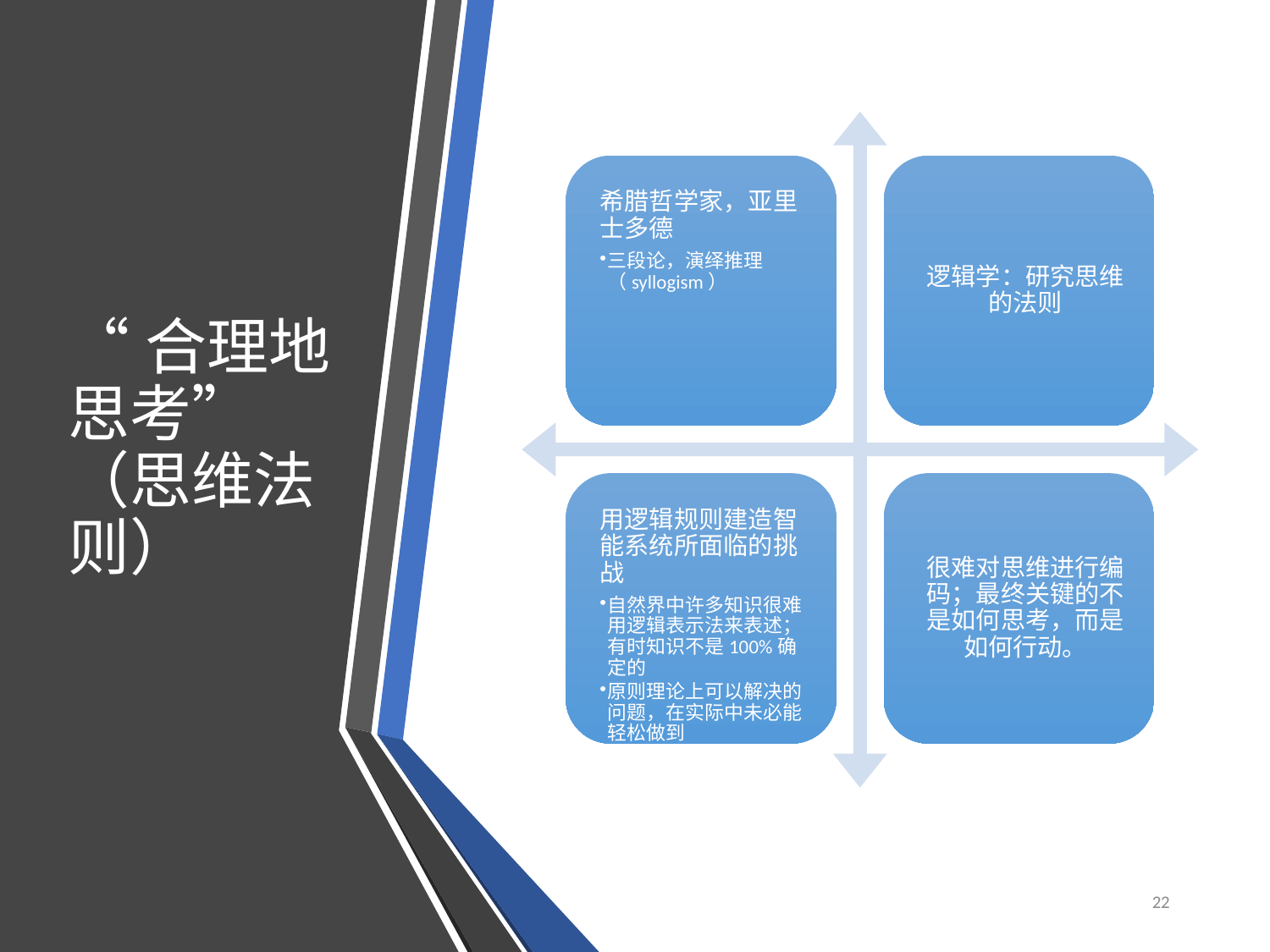

# “合理地思考”（思维法则）
希腊哲学家，亚里士多德
三段论，演绎推理（syllogism）
逻辑学：研究思维的法则
用逻辑规则建造智能系统所面临的挑战
自然界中许多知识很难用逻辑表示法来表述；有时知识不是100%确定的
原则理论上可以解决的问题，在实际中未必能轻松做到
很难对思维进行编码；最终关键的不是如何思考，而是如何行动。
22